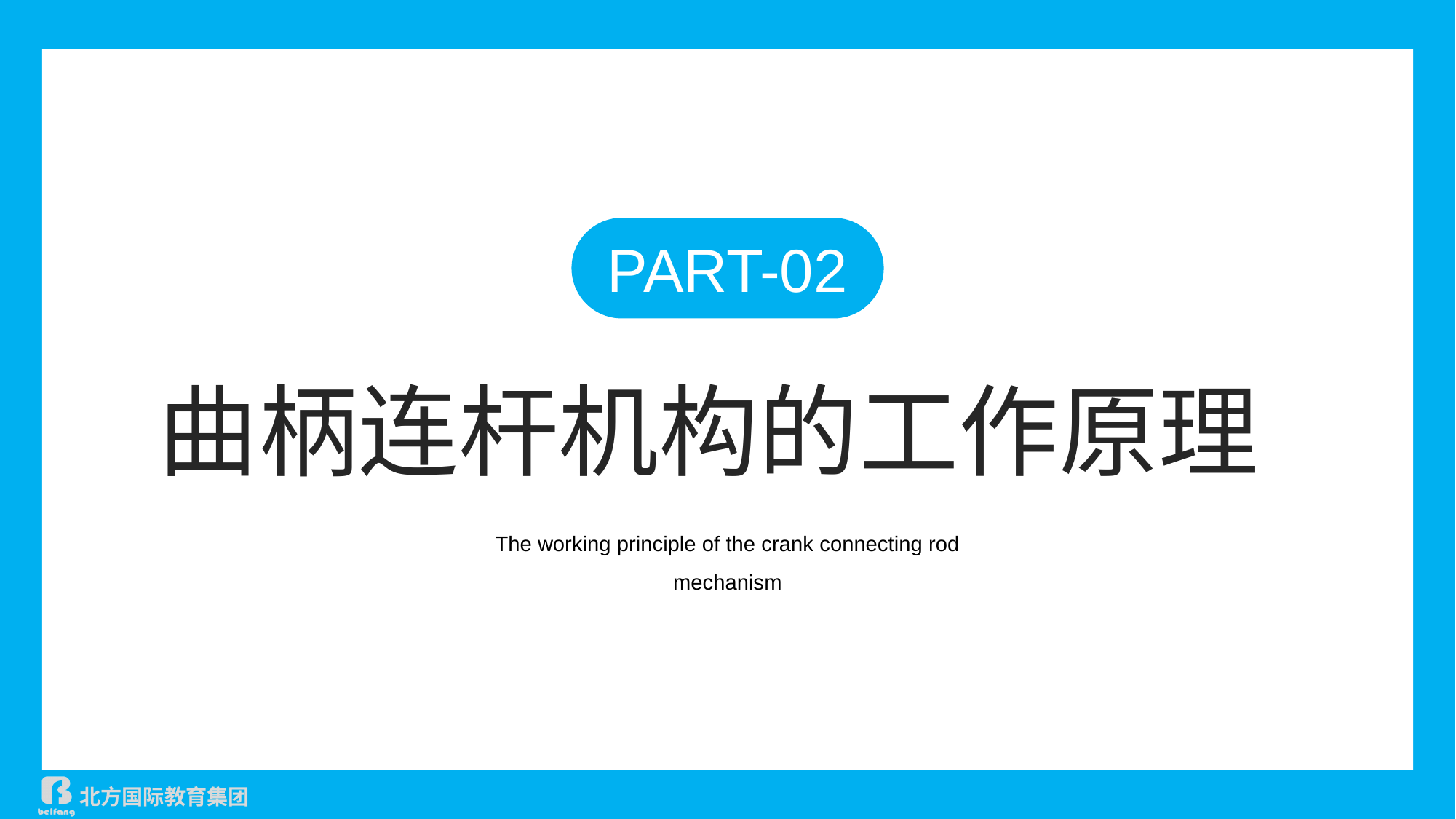

PART-02
曲柄连杆机构的工作原理
The working principle of the crank connecting rod mechanism